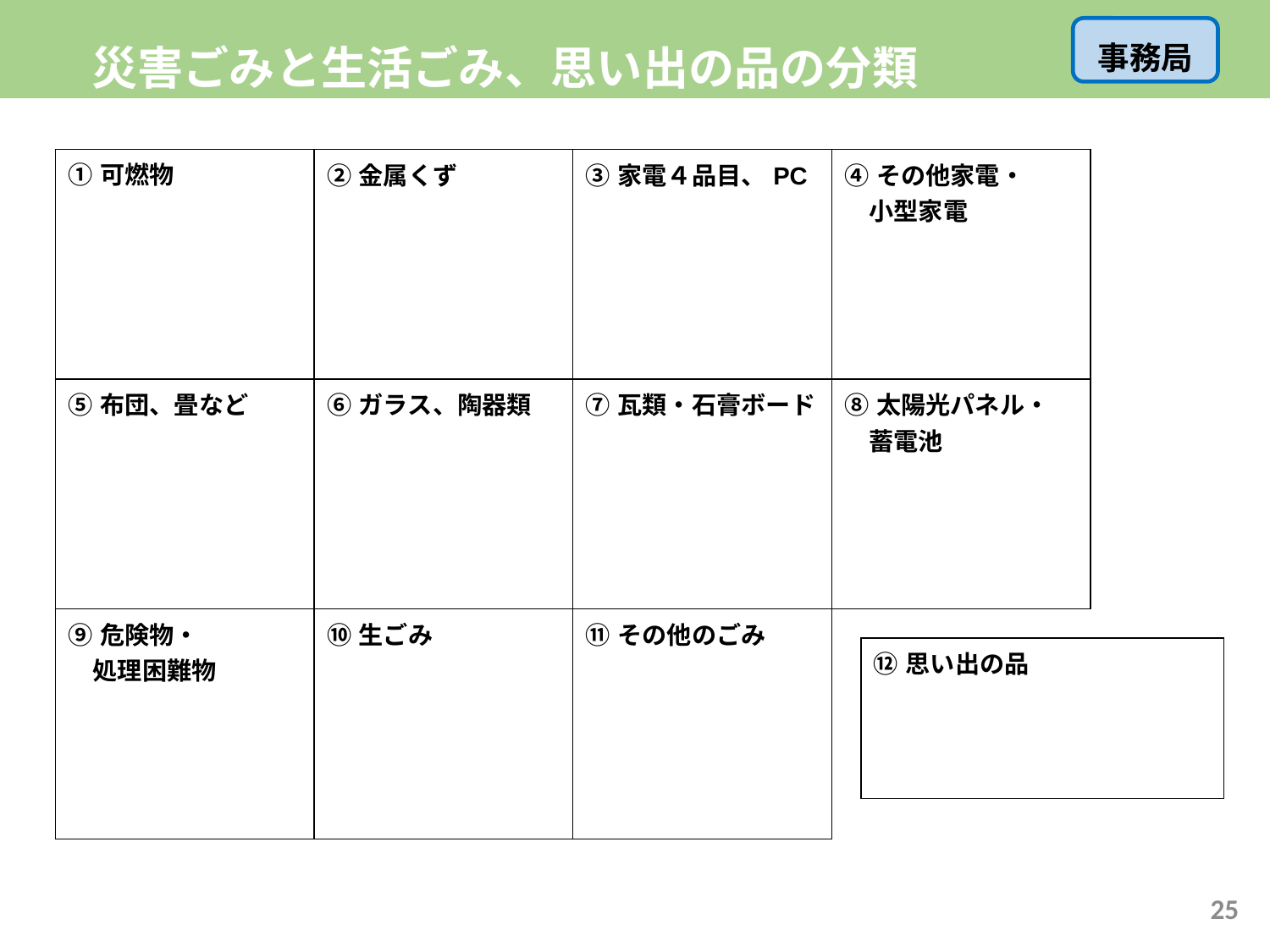

ここまで５分
# 災害ごみと生活ごみ、思い出の品の分類
事務局
| ①可燃物 | ②金属くず | ③家電４品目、PC | ④その他家電・ 　小型家電 |
| --- | --- | --- | --- |
| ⑤布団、畳など | ⑥ガラス、陶器類 | ⑦瓦類・石膏ボード | ⑧太陽光パネル・ 　蓄電池 |
| ⑨危険物・ 　処理困難物 | ⑩生ごみ | ⑪その他のごみ |  |
| ⑫思い出の品 |
| --- |
25